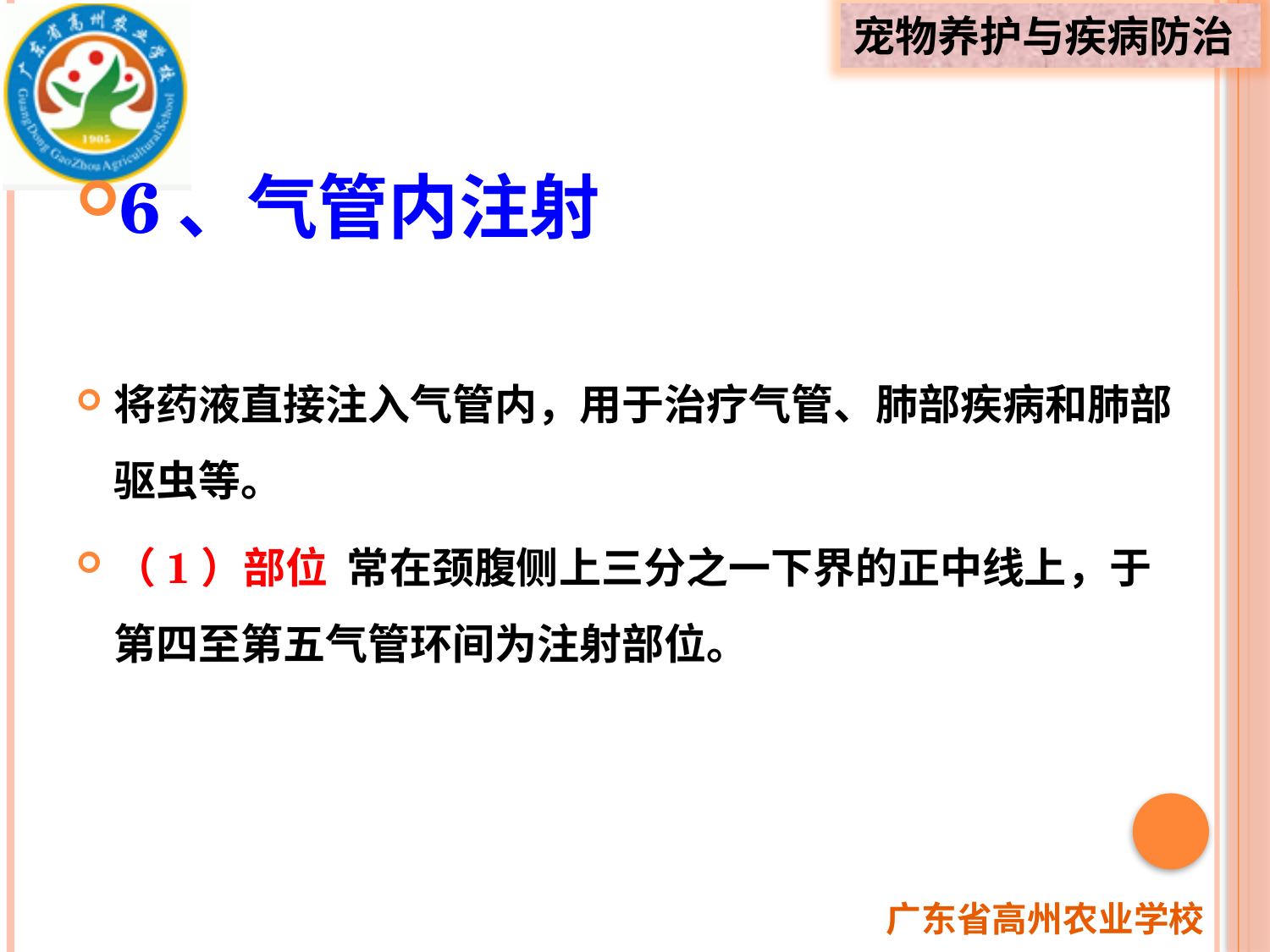

6、气管内注射

将药液直接注入气管内，用于治疗气管、肺部疾病和肺部驱虫等。
（1）部位  常在颈腹侧上三分之一下界的正中线上，于第四至第五气管环间为注射部位。